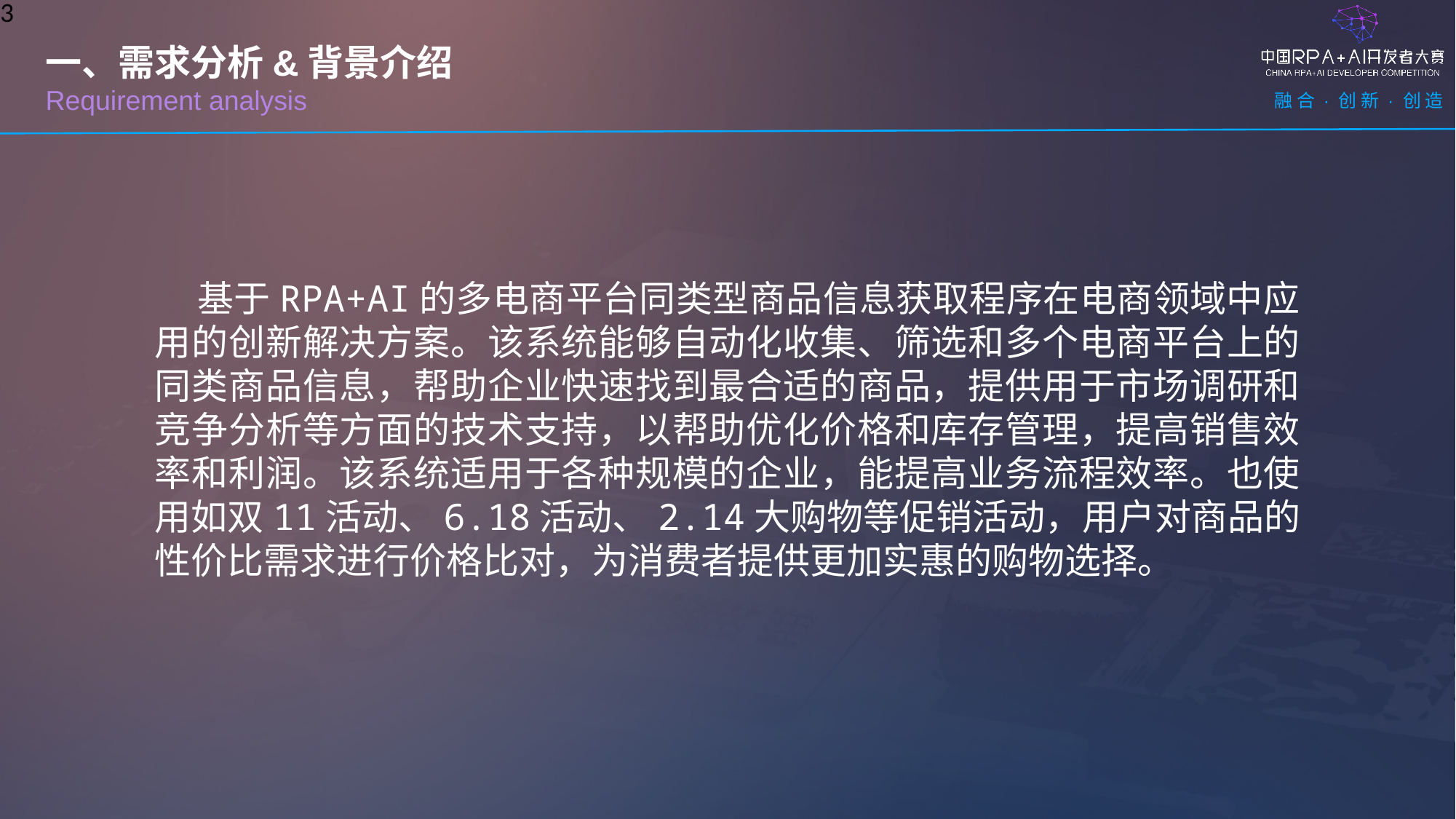

3
一、需求分析&背景介绍
Requirement analysis
基于RPA+AI的多电商平台同类型商品信息获取程序在电商领域中应用的创新解决方案。该系统能够自动化收集、筛选和多个电商平台上的同类商品信息，帮助企业快速找到最合适的商品，提供用于市场调研和竞争分析等方面的技术支持，以帮助优化价格和库存管理，提高销售效率和利润。该系统适用于各种规模的企业，能提高业务流程效率。也使用如双11活动、6.18活动、2.14大购物等促销活动，用户对商品的性价比需求进行价格比对，为消费者提供更加实惠的购物选择。